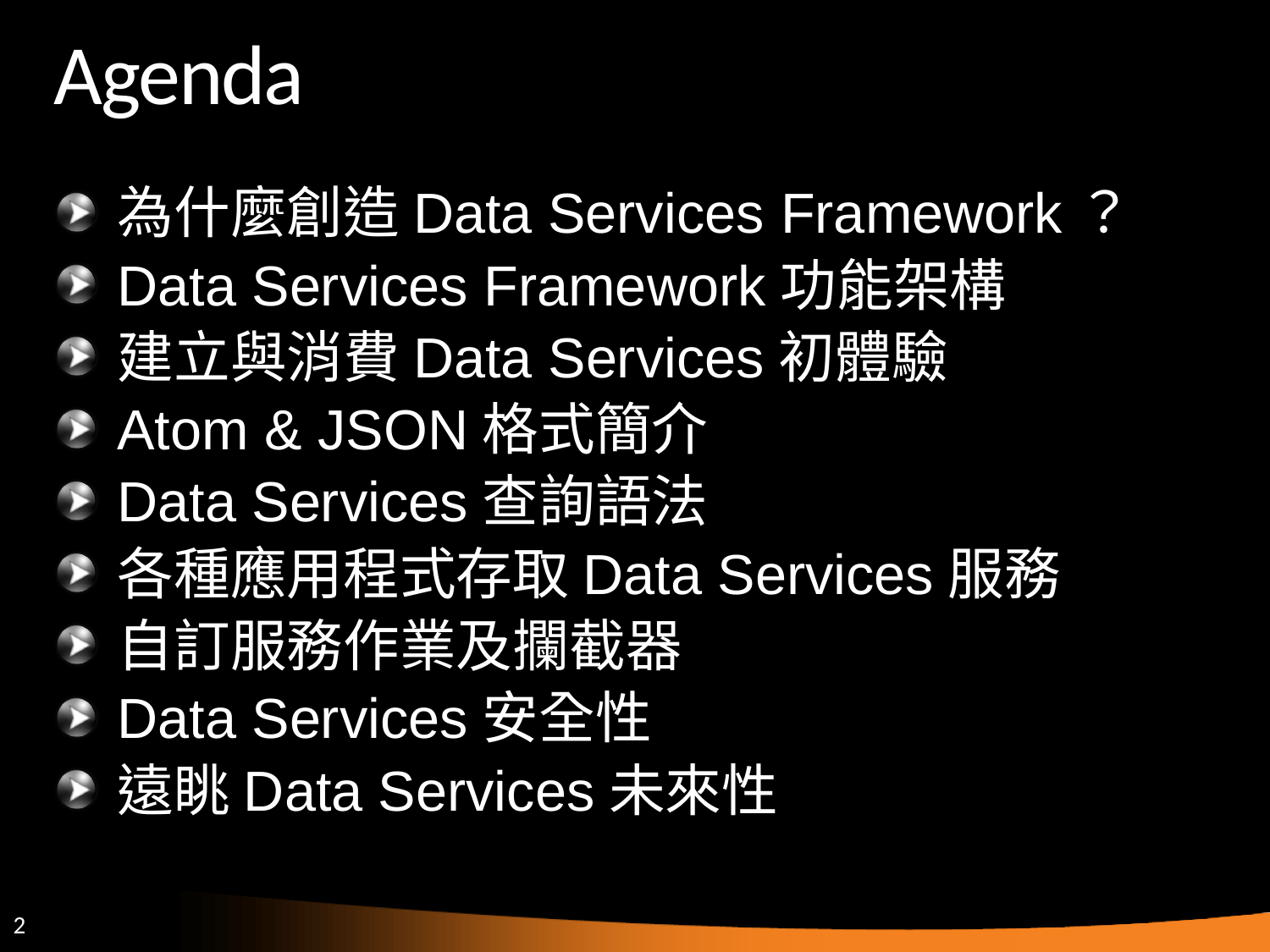

# Agenda
為什麼創造Data Services Framework？
Data Services Framework功能架構
建立與消費Data Services初體驗
Atom & JSON格式簡介
Data Services查詢語法
各種應用程式存取Data Services服務
自訂服務作業及攔截器
Data Services安全性
遠眺Data Services未來性